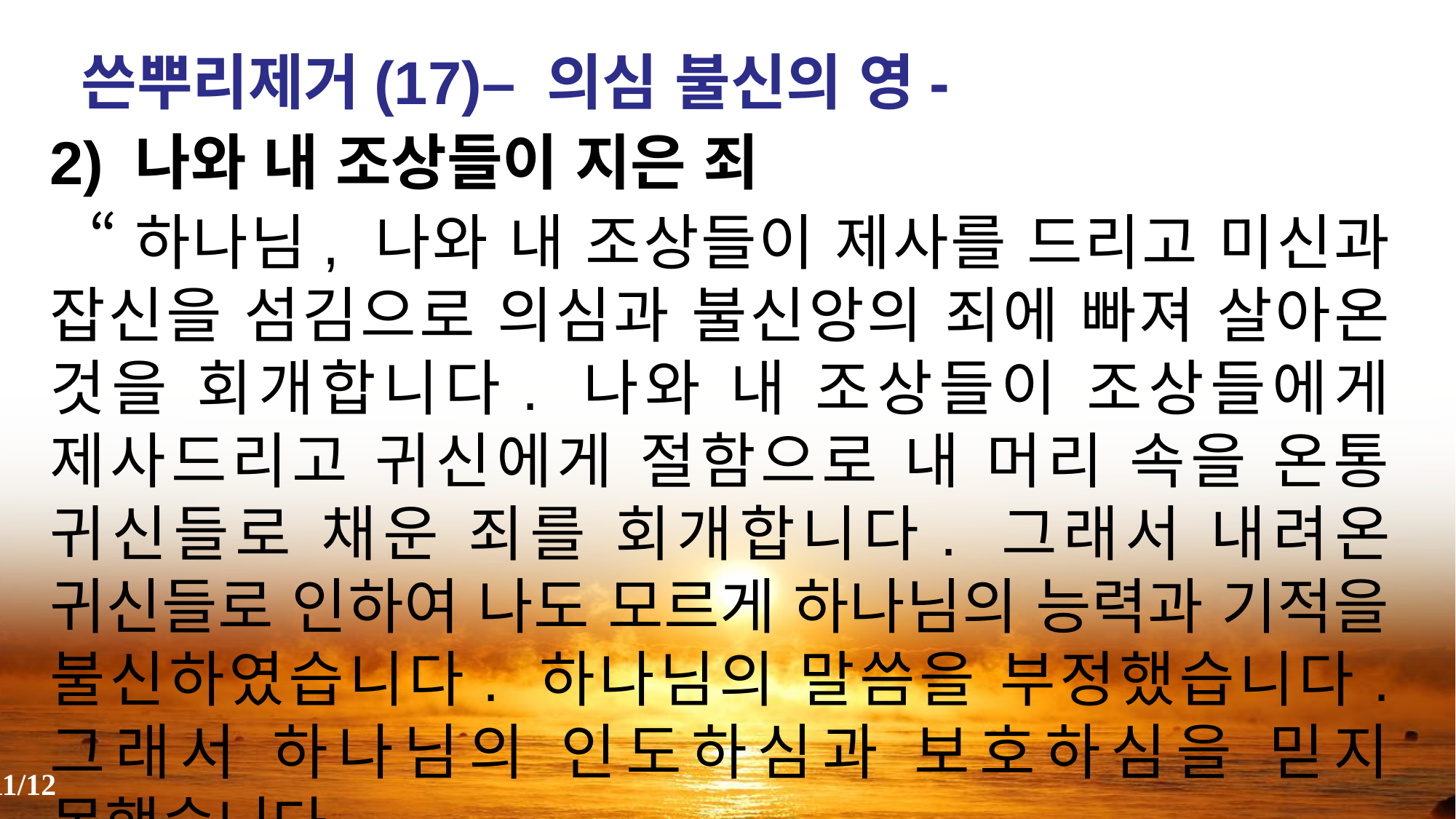

쓴뿌리제거(17)– 의심 불신의 영-
2) 나와 내 조상들이 지은 죄
  “하나님, 나와 내 조상들이 제사를 드리고 미신과 잡신을 섬김으로 의심과 불신앙의 죄에 빠져 살아온 것을 회개합니다. 나와 내 조상들이 조상들에게 제사드리고 귀신에게 절함으로 내 머리 속을 온통 귀신들로 채운 죄를 회개합니다. 그래서 내려온 귀신들로 인하여 나도 모르게 하나님의 능력과 기적을 불신하였습니다. 하나님의 말씀을 부정했습니다. 그래서 하나님의 인도하심과 보호하심을 믿지 못했습니다.